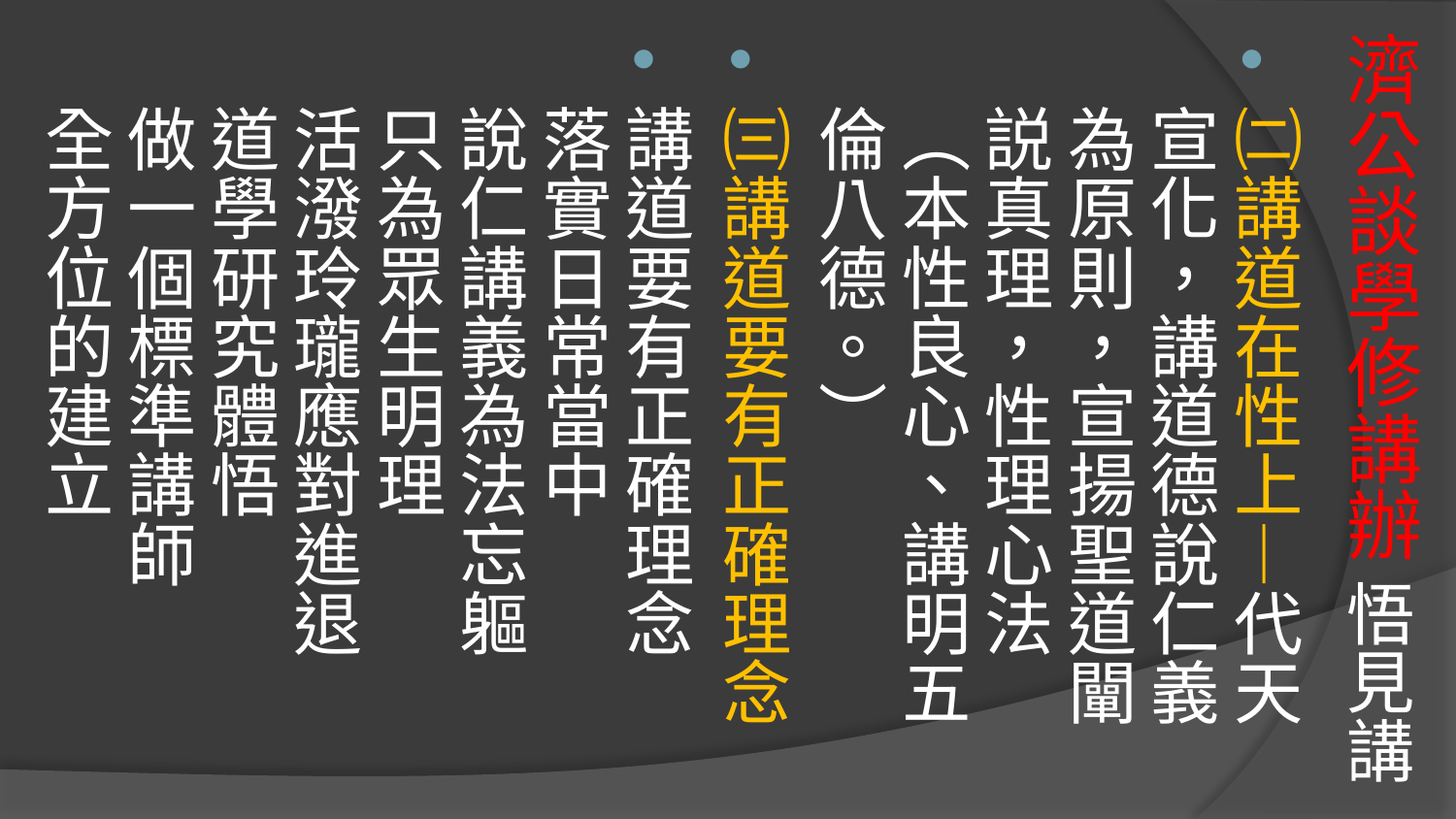

# 濟公談學修講辦 悟見講
㈡講道在性上—代天宣化，講道德說仁義為原則，宣揚聖道闡説真理，性理心法（本性良心、講明五倫八德。）
㈢講道要有正確理念
講道要有正確理念　落實日常當中
說仁講義為法忘軀　只為眾生明理
活潑玲瓏應對進退　道學研究體悟
做一個標準講師　     全方位的建立